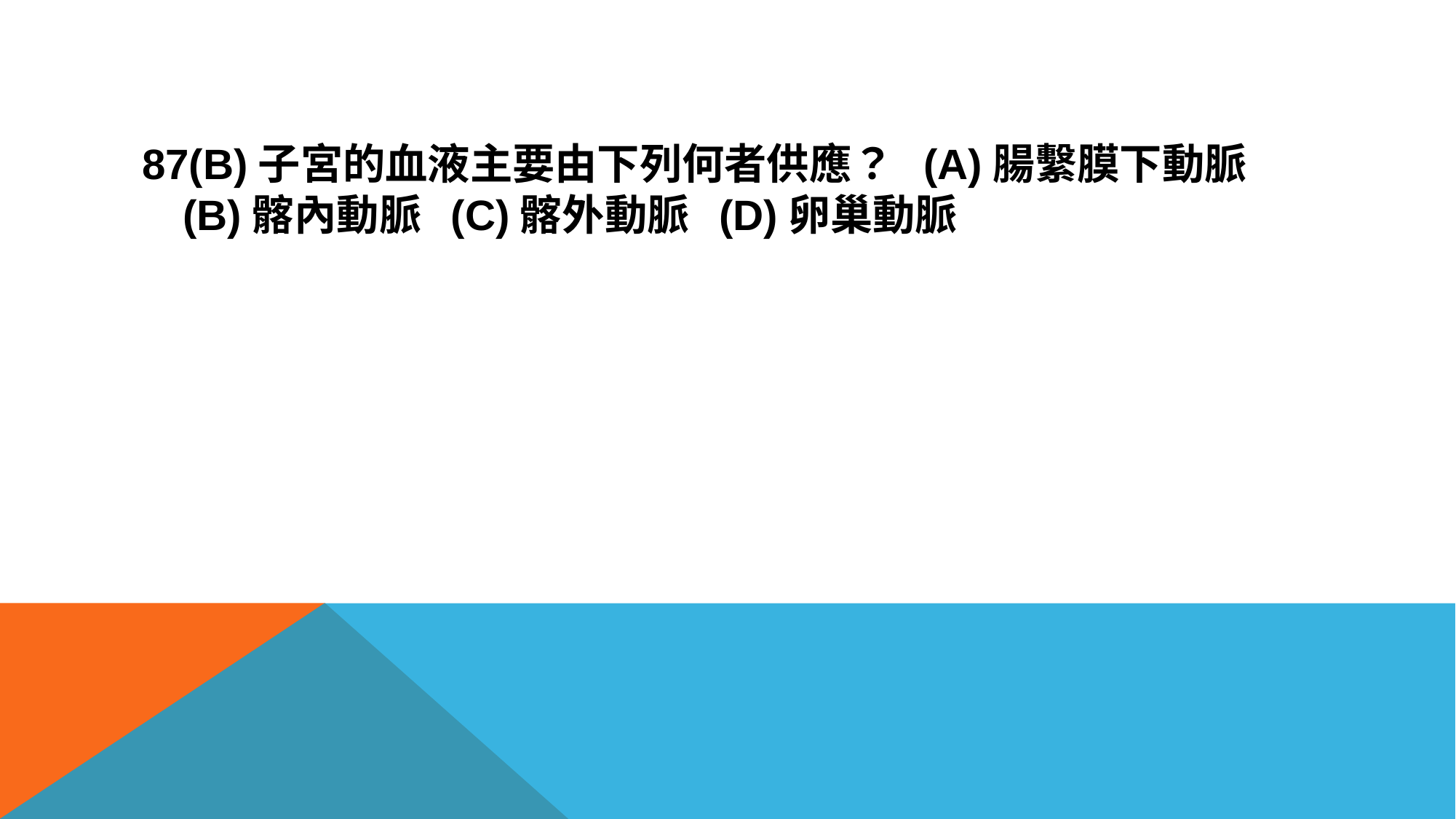

#
87(B)子宮的血液主要由下列何者供應？  (A)腸繫膜下動脈  (B)髂內動脈  (C)髂外動脈  (D)卵巢動脈